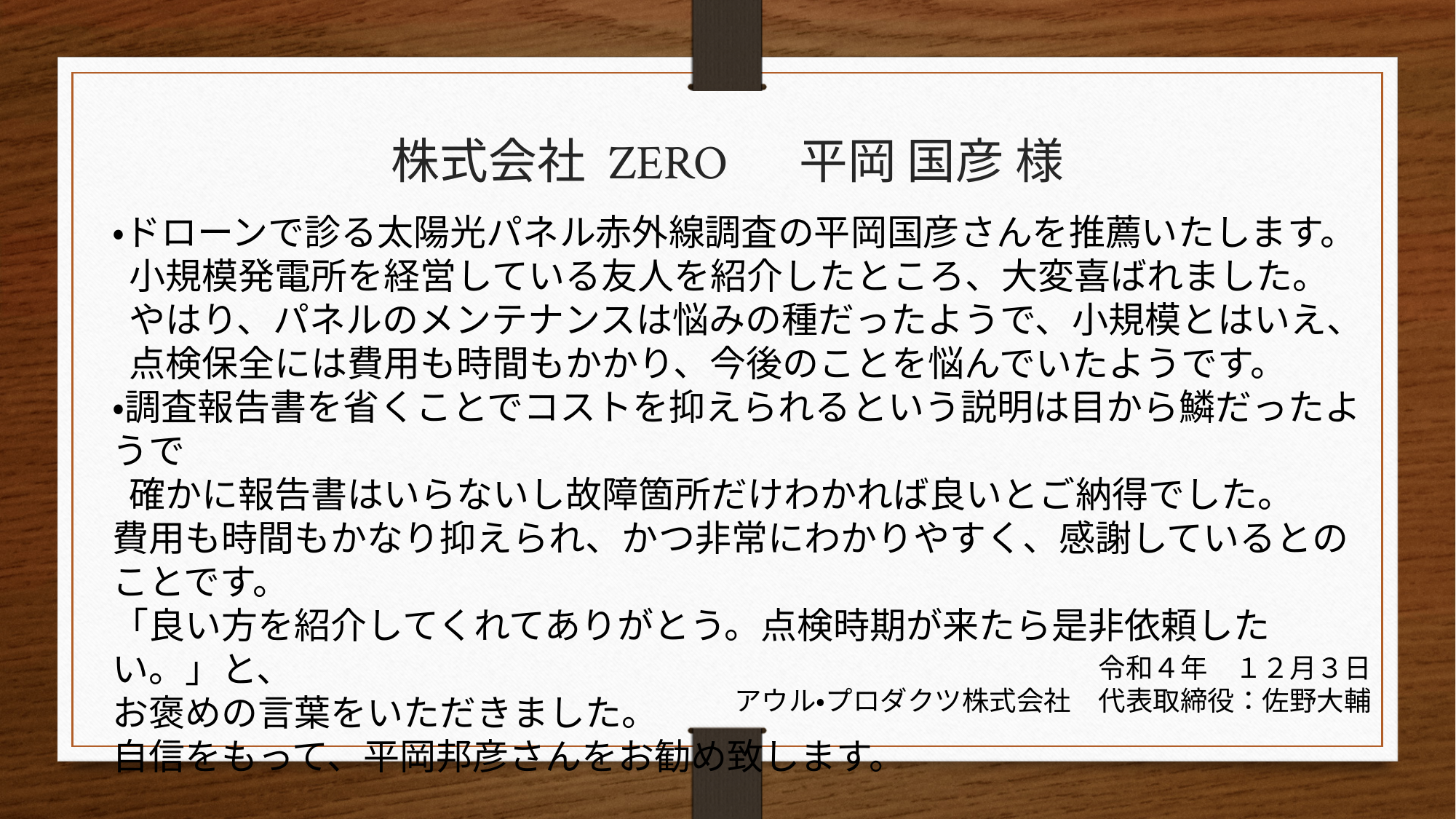

株式会社 ZERO　 平岡 国彦 様
・ドローンで診る太陽光パネル赤外線調査の平岡国彦さんを推薦いたします。
 小規模発電所を経営している友人を紹介したところ、大変喜ばれました。
 やはり、パネルのメンテナンスは悩みの種だったようで、小規模とはいえ、
 点検保全には費用も時間もかかり、今後のことを悩んでいたようです。
・調査報告書を省くことでコストを抑えられるという説明は目から鱗だったようで
 確かに報告書はいらないし故障箇所だけわかれば良いとご納得でした。
費用も時間もかなり抑えられ、かつ非常にわかりやすく、感謝しているとのことです。
「良い方を紹介してくれてありがとう。点検時期が来たら是非依頼したい。」と、
お褒めの言葉をいただきました。
自信をもって、平岡邦彦さんをお勧め致します。
令和４年　１２月３日
アウル・プロダクツ株式会社　代表取締役：佐野大輔